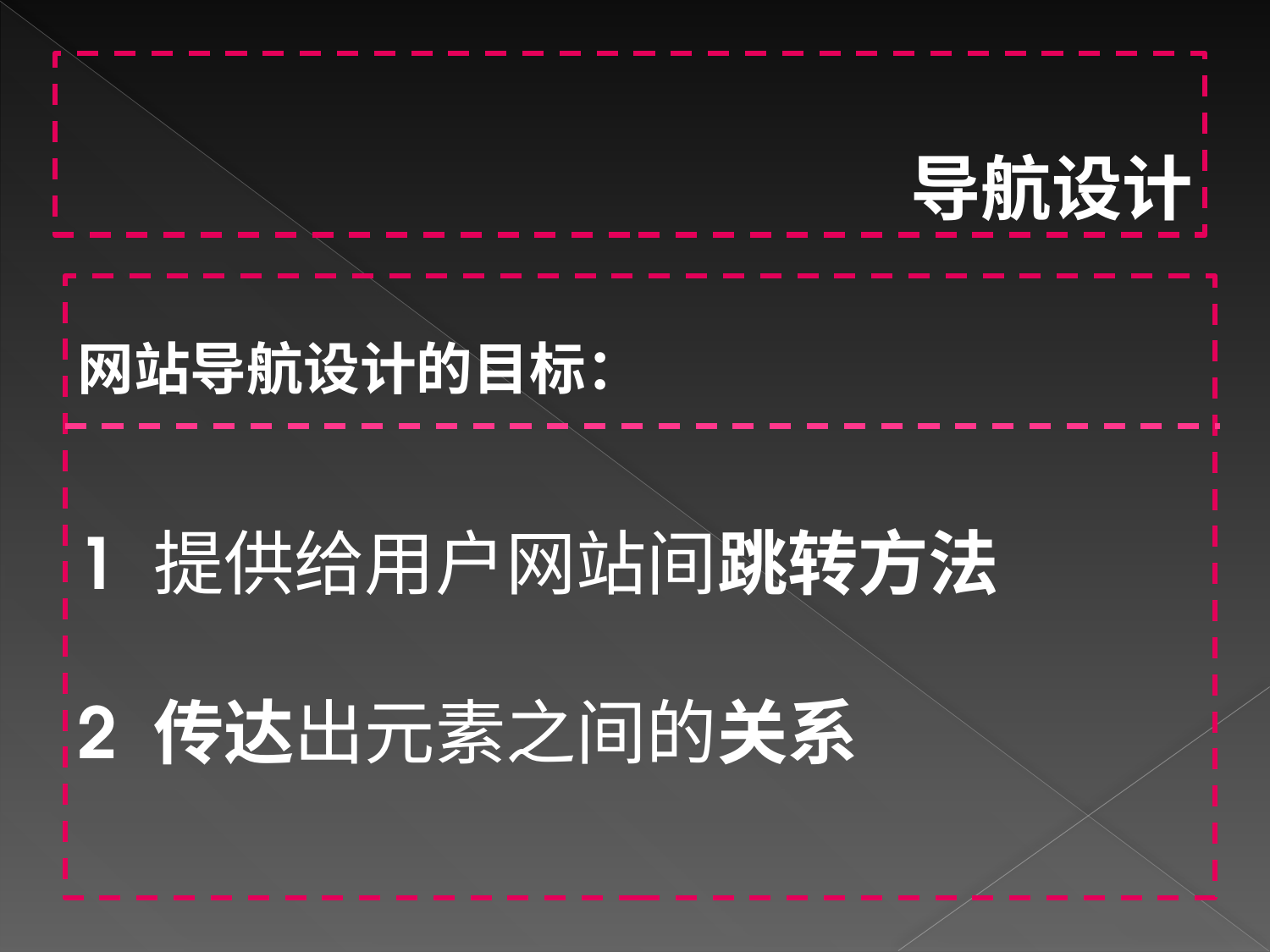

导航设计

网站导航设计的目标：

1 提供给用户网站间跳转方法

2 传达出元素之间的关系